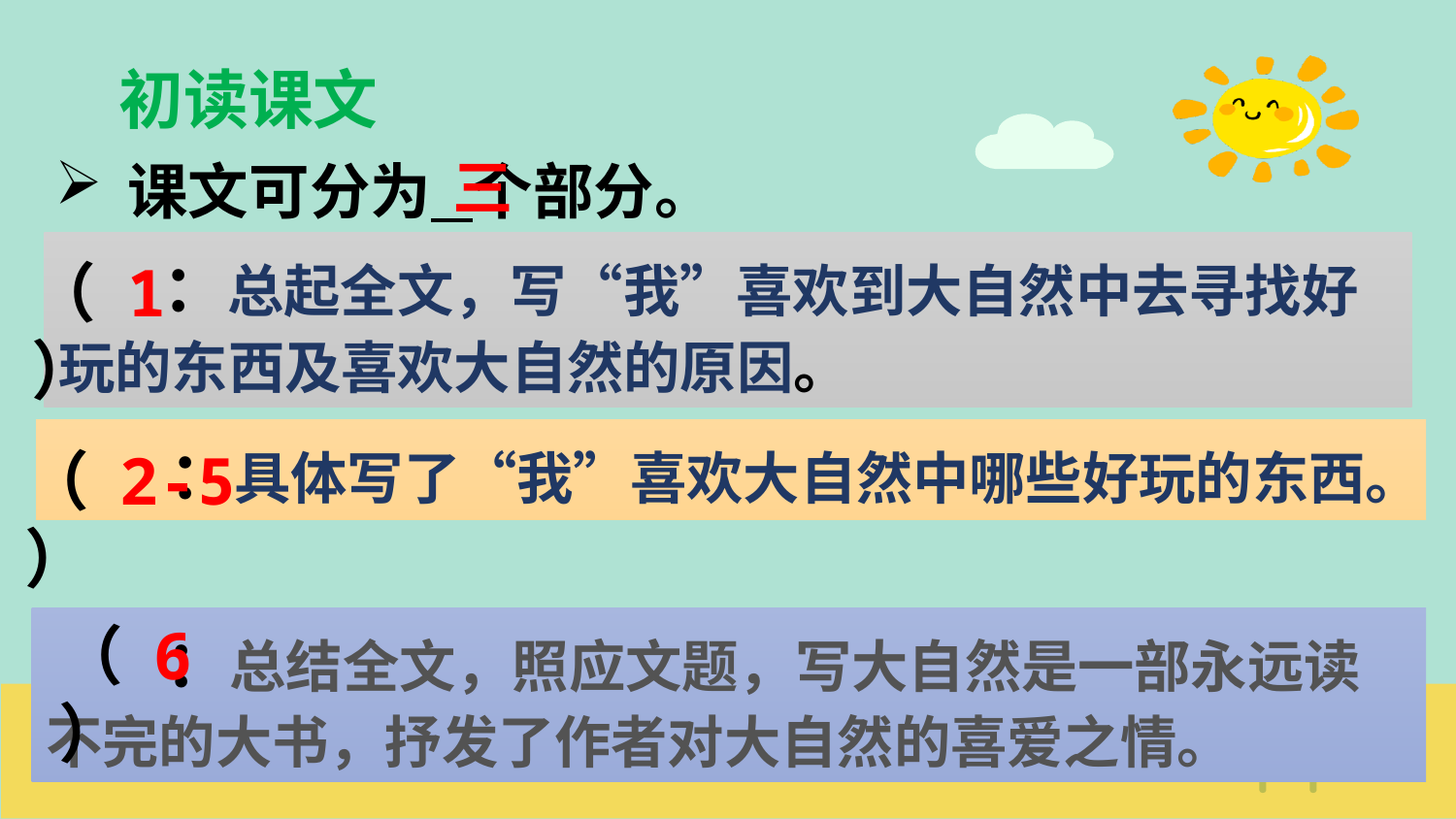

初读课文
课文可分为   个部分。
三
      ：总起全文，写“我”喜欢到大自然中去寻找好玩的东西及喜欢大自然的原因。
（ 1 ）
       ：具体写了“我”喜欢大自然中哪些好玩的东西。
（ 2-5 ）
       ：总结全文，照应文题，写大自然是一部永远读不完的大书，抒发了作者对大自然的喜爱之情。
（ 6 ）